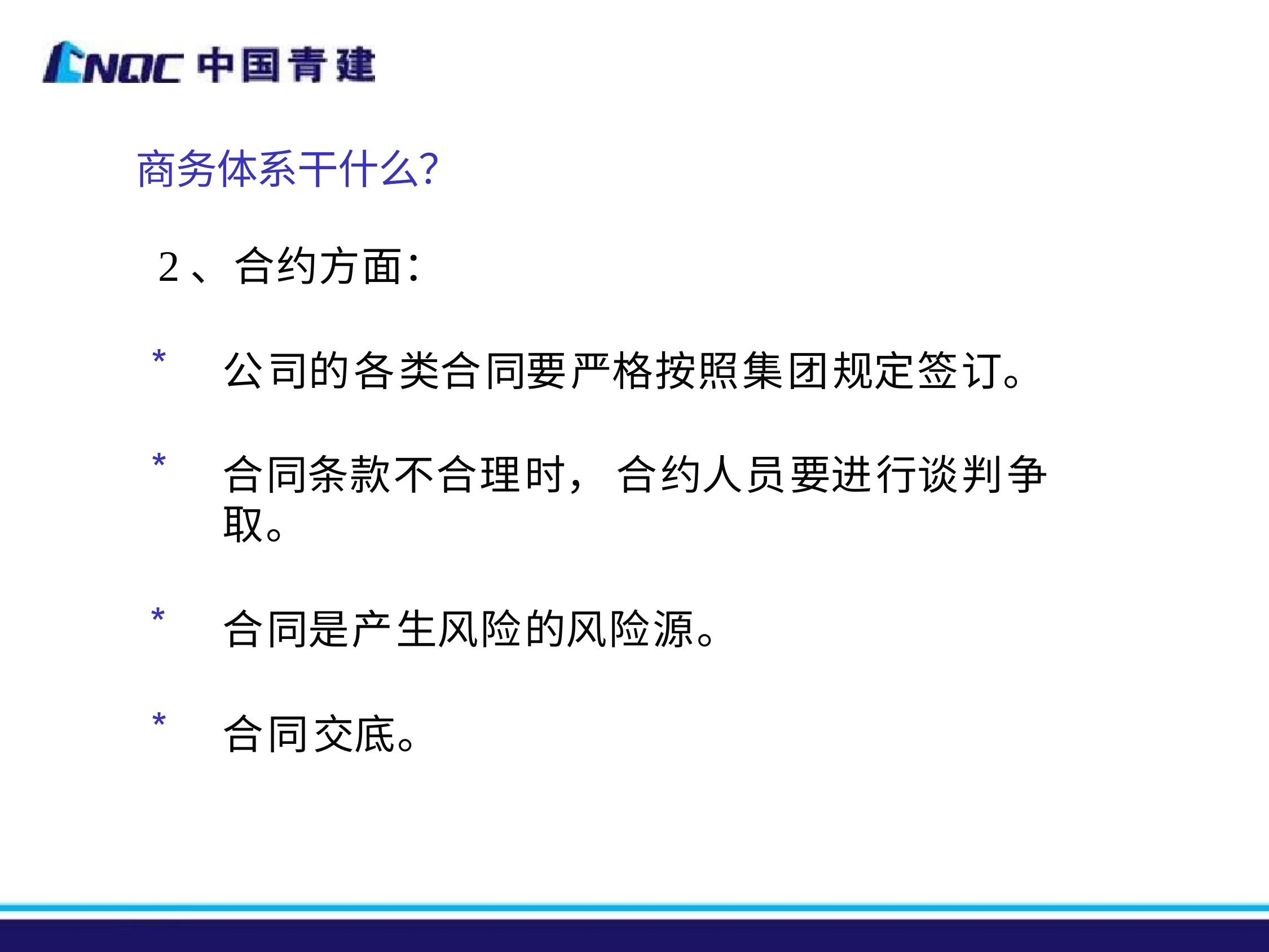

# 商务体系干什么？
2、合约方面：

公司的各类合同要严格按照集团规定签订。

合同条款不合理时， 合约人员要进行谈判争取。

合同是产生风险的风险源。

合同交底。